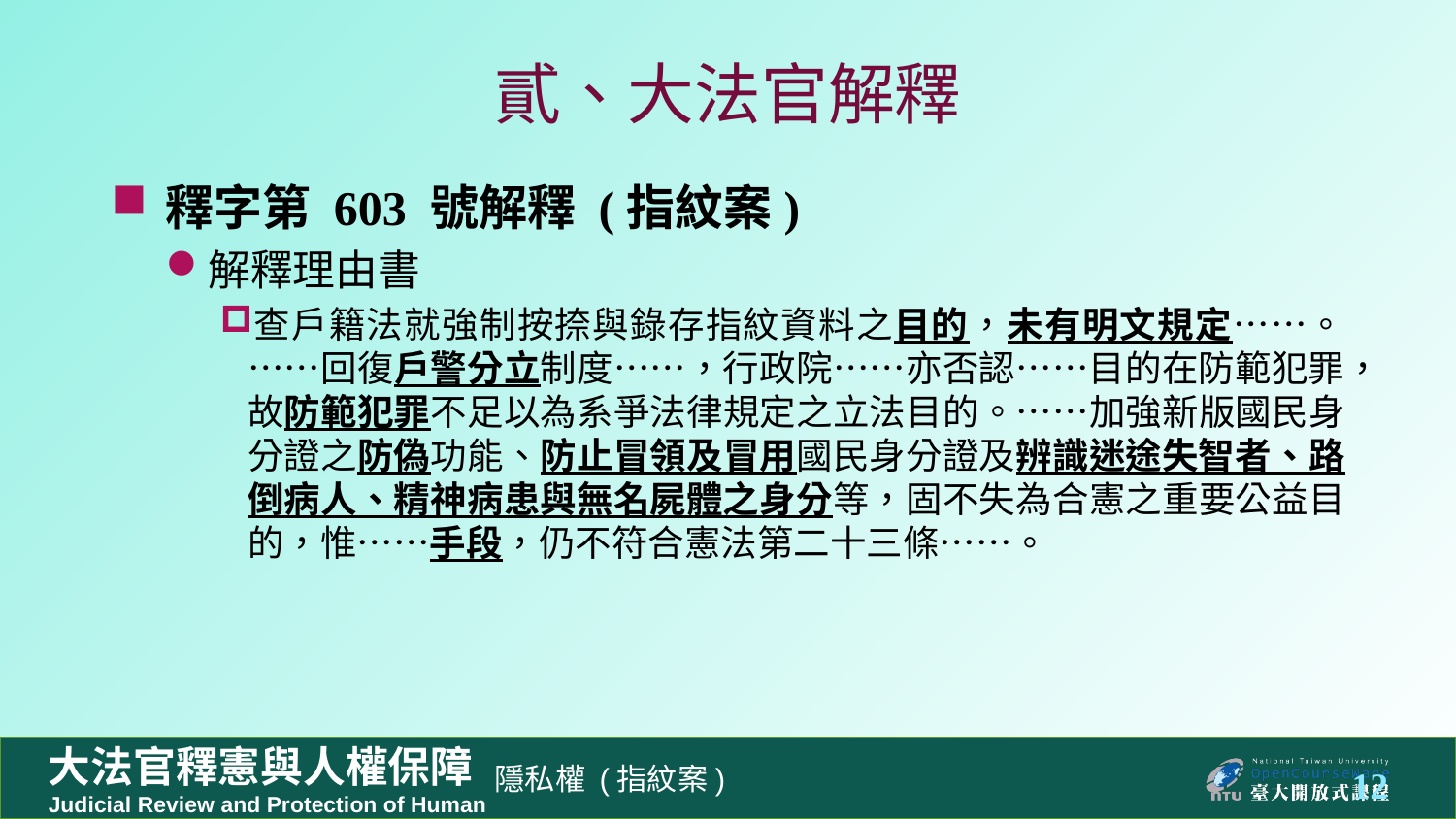

# 貳、大法官解釋
釋字第 603 號解釋 (指紋案)
解釋理由書
查戶籍法就強制按捺與錄存指紋資料之目的，未有明文規定……。……回復戶警分立制度……，行政院……亦否認……目的在防範犯罪，故防範犯罪不足以為系爭法律規定之立法目的。……加強新版國民身分證之防偽功能、防止冒領及冒用國民身分證及辨識迷途失智者、路倒病人、精神病患與無名屍體之身分等，固不失為合憲之重要公益目的，惟……手段，仍不符合憲法第二十三條……。